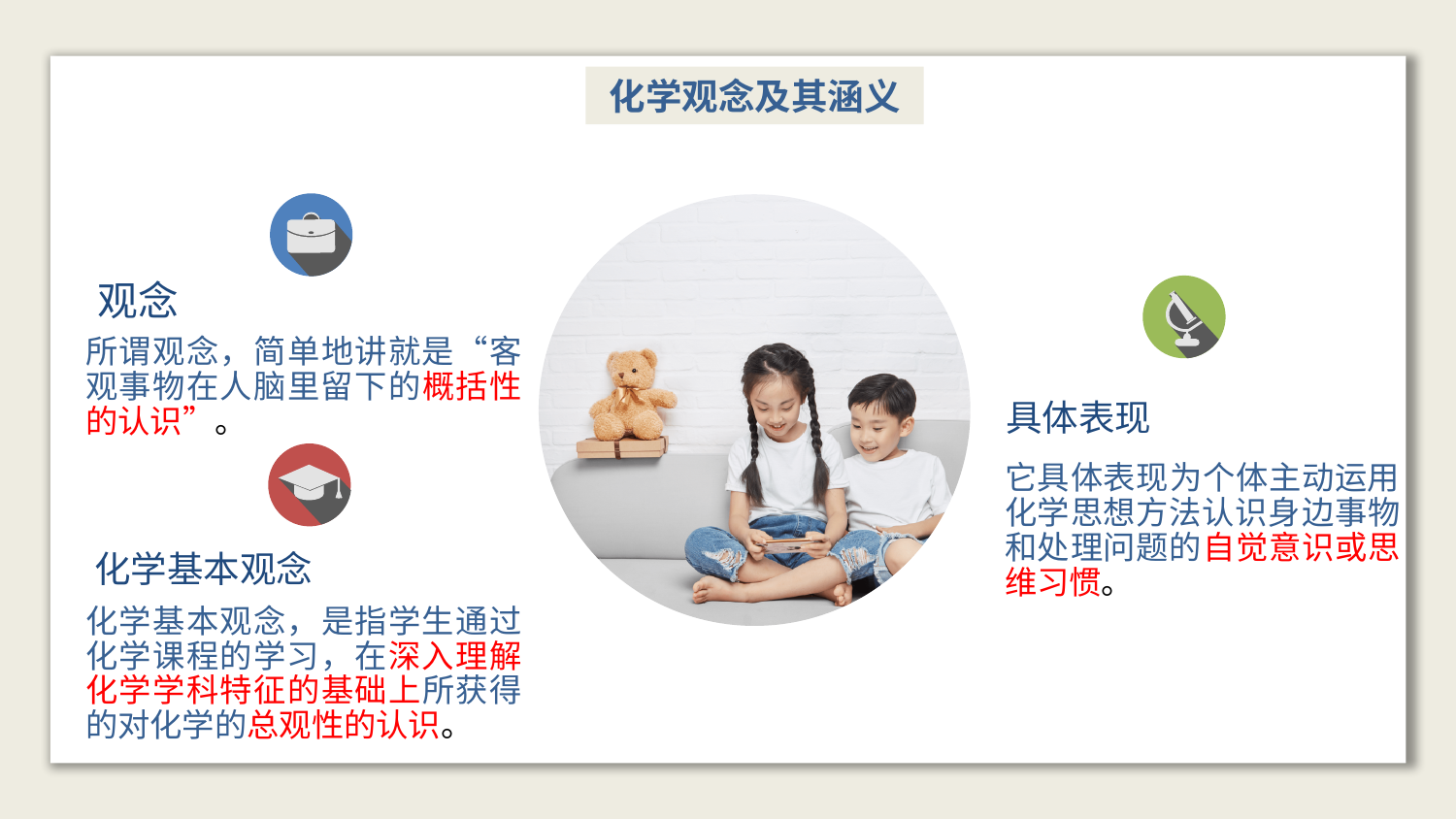

化学观念及其涵义

观念

所谓观念，简单地讲就是“客观事物在人脑里留下的概括性的认识”。
具体表现

它具体表现为个体主动运用化学思想方法认识身边事物和处理问题的自觉意识或思维习惯。
化学基本观念
化学基本观念，是指学生通过化学课程的学习，在深入理解化学学科特征的基础上所获得的对化学的总观性的认识。